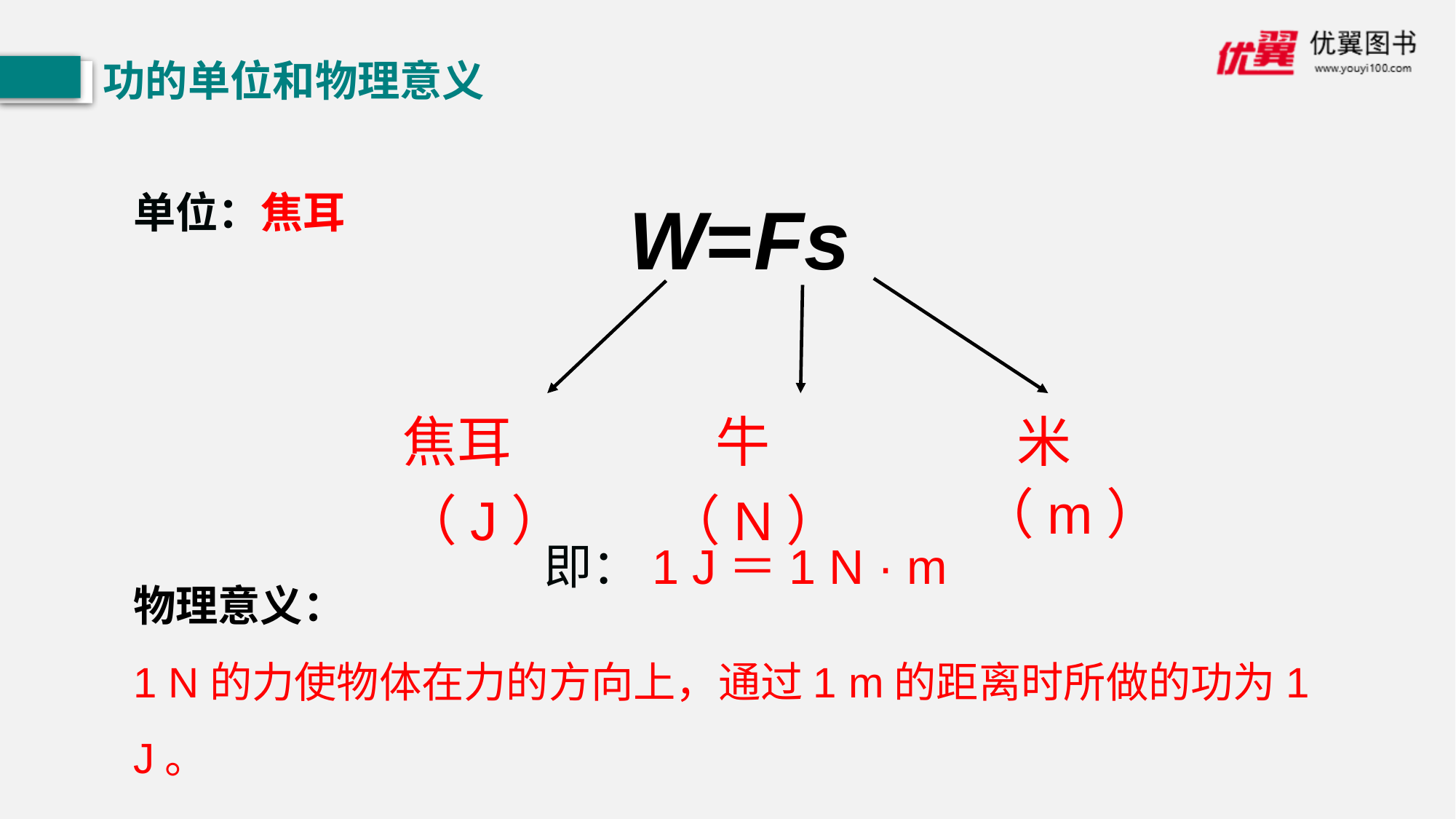

功的单位和物理意义

单位：焦耳
  W=Fs

焦耳（J）
   牛（N）
  米（m）
即：1 J＝1 N · m
物理意义：
1 N的力使物体在力的方向上，通过1 m的距离时所做的功为1 J。